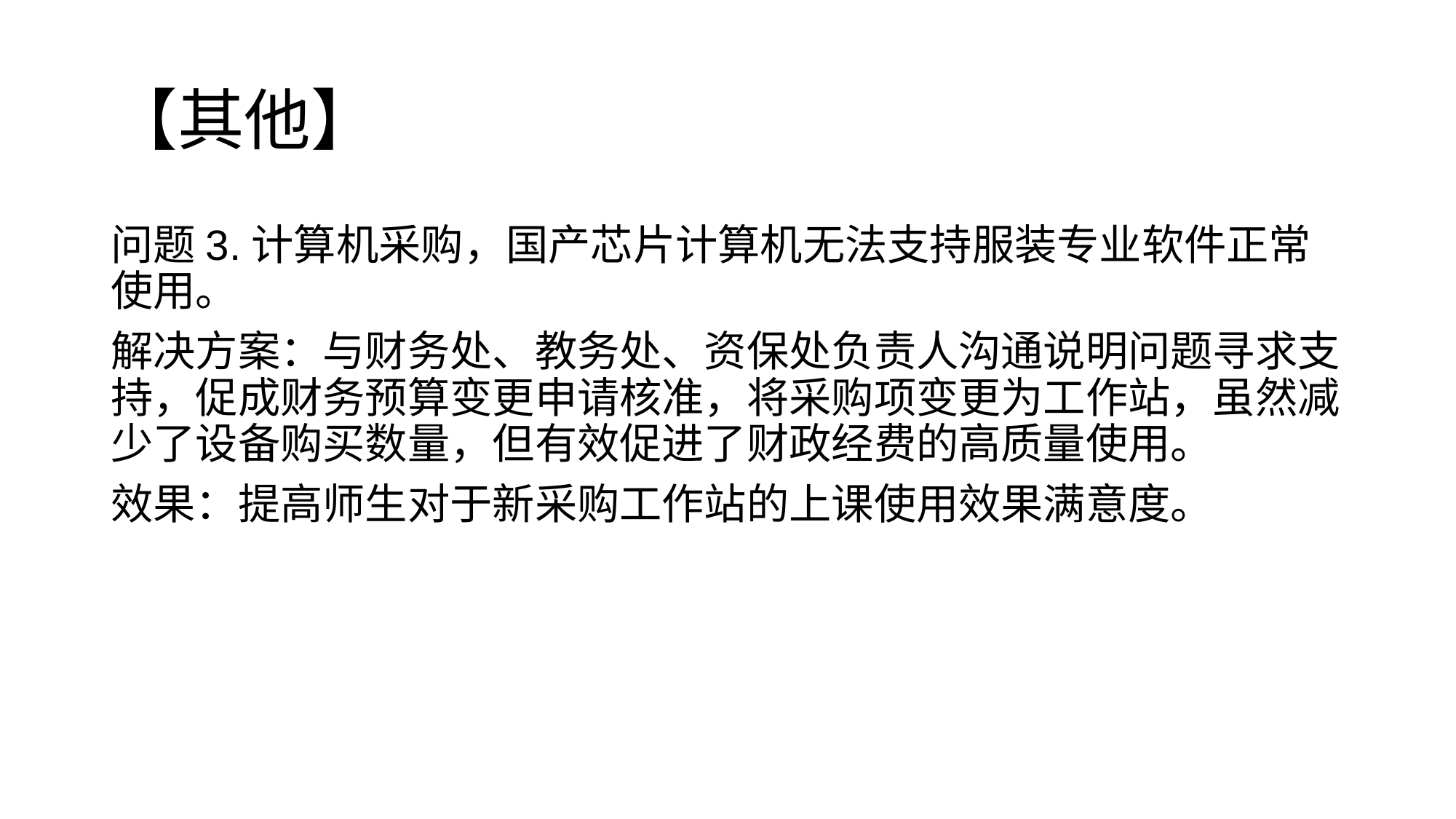

# 【其他】
问题3.计算机采购，国产芯片计算机无法支持服装专业软件正常使用。
解决方案：与财务处、教务处、资保处负责人沟通说明问题寻求支持，促成财务预算变更申请核准，将采购项变更为工作站，虽然减少了设备购买数量，但有效促进了财政经费的高质量使用。
效果：提高师生对于新采购工作站的上课使用效果满意度。